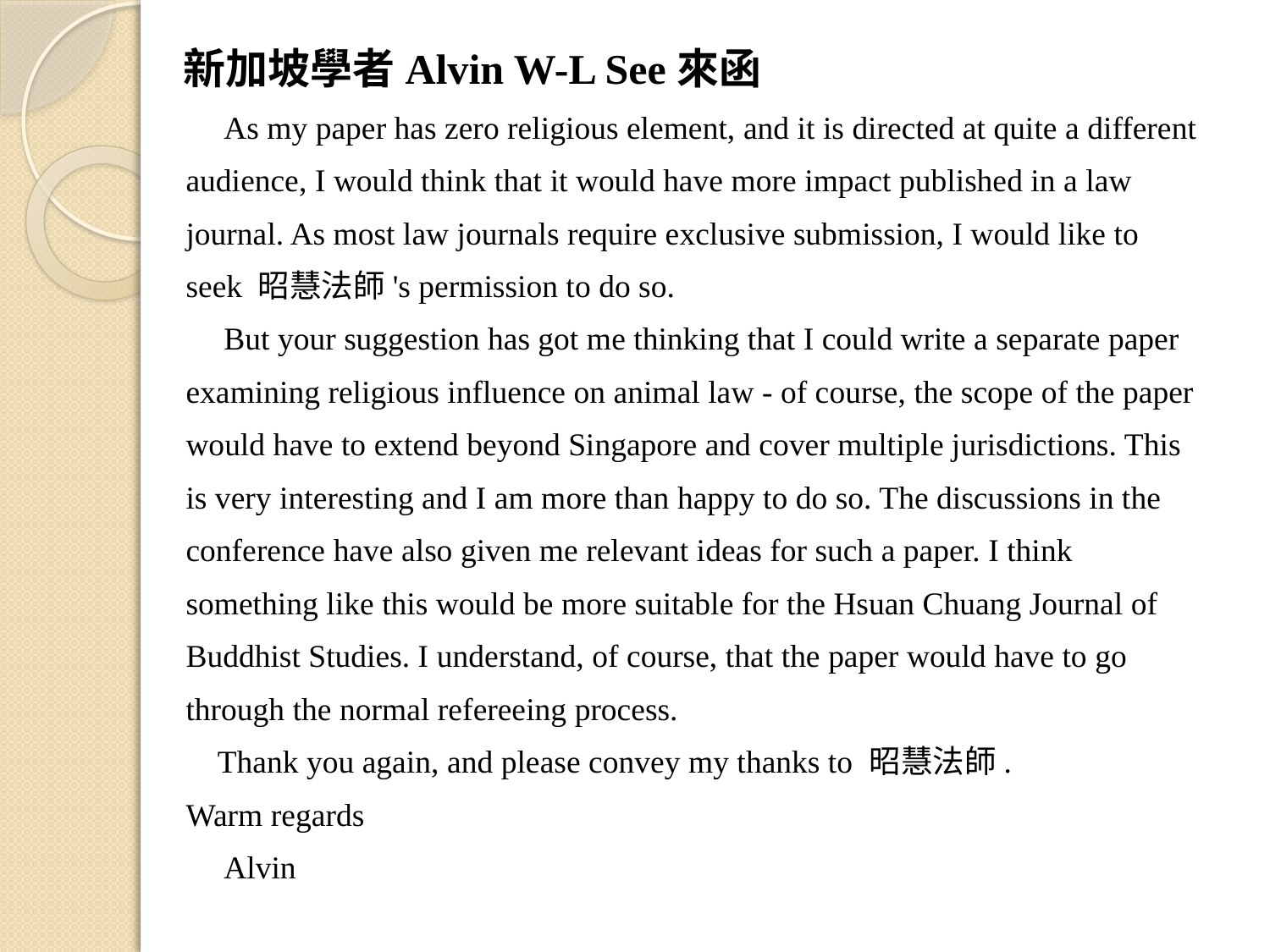

# 新加坡學者Alvin W-L See來函
As my paper has zero religious element, and it is directed at quite a different audience, I would think that it would have more impact published in a law journal. As most law journals require exclusive submission, I would like to seek 昭慧法師's permission to do so.
But your suggestion has got me thinking that I could write a separate paper examining religious influence on animal law - of course, the scope of the paper would have to extend beyond Singapore and cover multiple jurisdictions. This is very interesting and I am more than happy to do so. The discussions in the conference have also given me relevant ideas for such a paper. I think something like this would be more suitable for the Hsuan Chuang Journal of Buddhist Studies. I understand, of course, that the paper would have to go through the normal refereeing process.
    Thank you again, and please convey my thanks to 昭慧法師.
Warm regards
Alvin